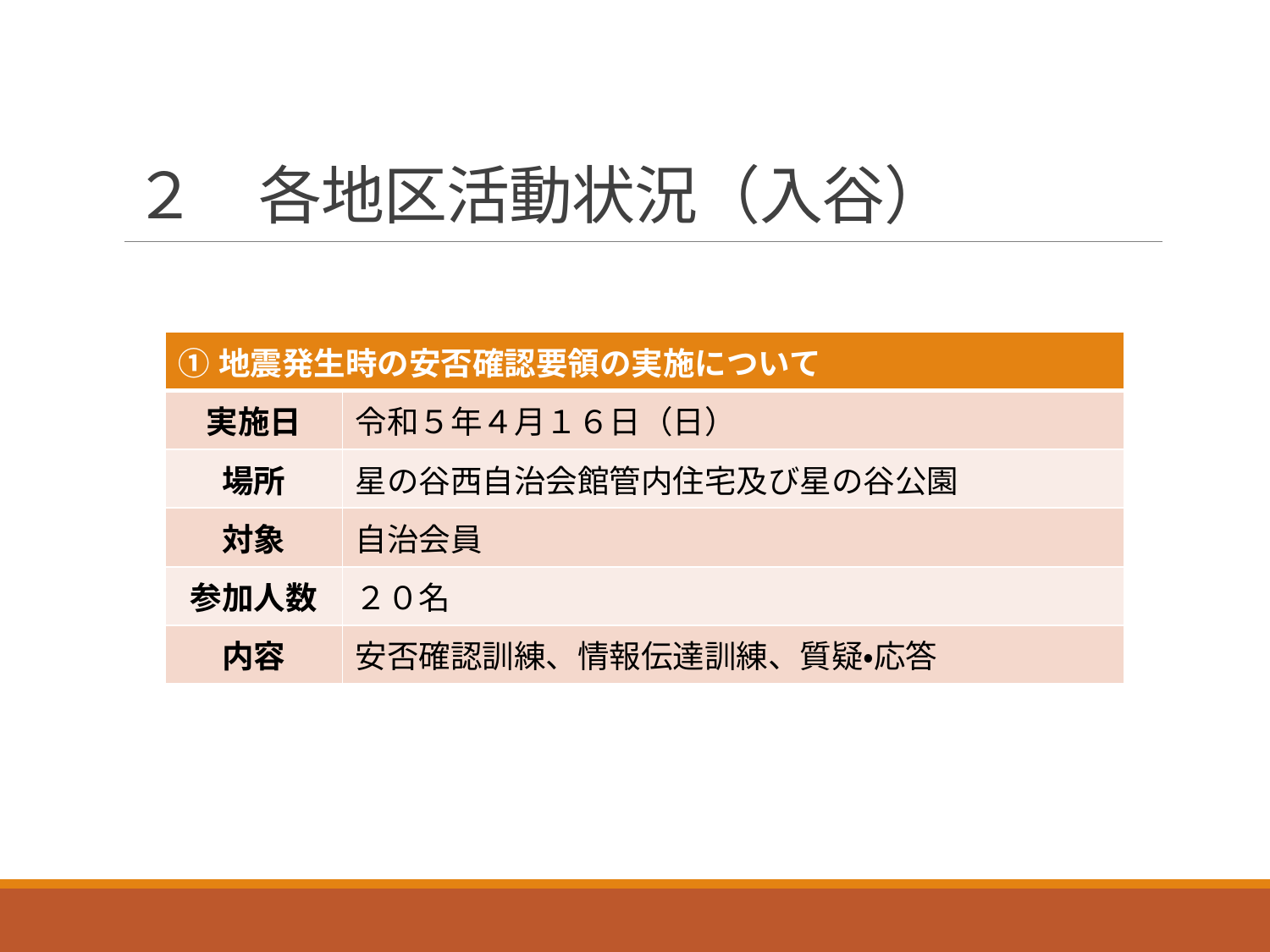

# ２　各地区活動状況（入谷）

| ①地震発生時の安否確認要領の実施について |  |
| --- | --- |
| 実施日 | 令和５年４月１６日（日） |
| 場所 | 星の谷西自治会館管内住宅及び星の谷公園 |
| 対象 | 自治会員 |
| 参加人数 | ２０名 |
| 内容 | 安否確認訓練、情報伝達訓練、質疑・応答 |